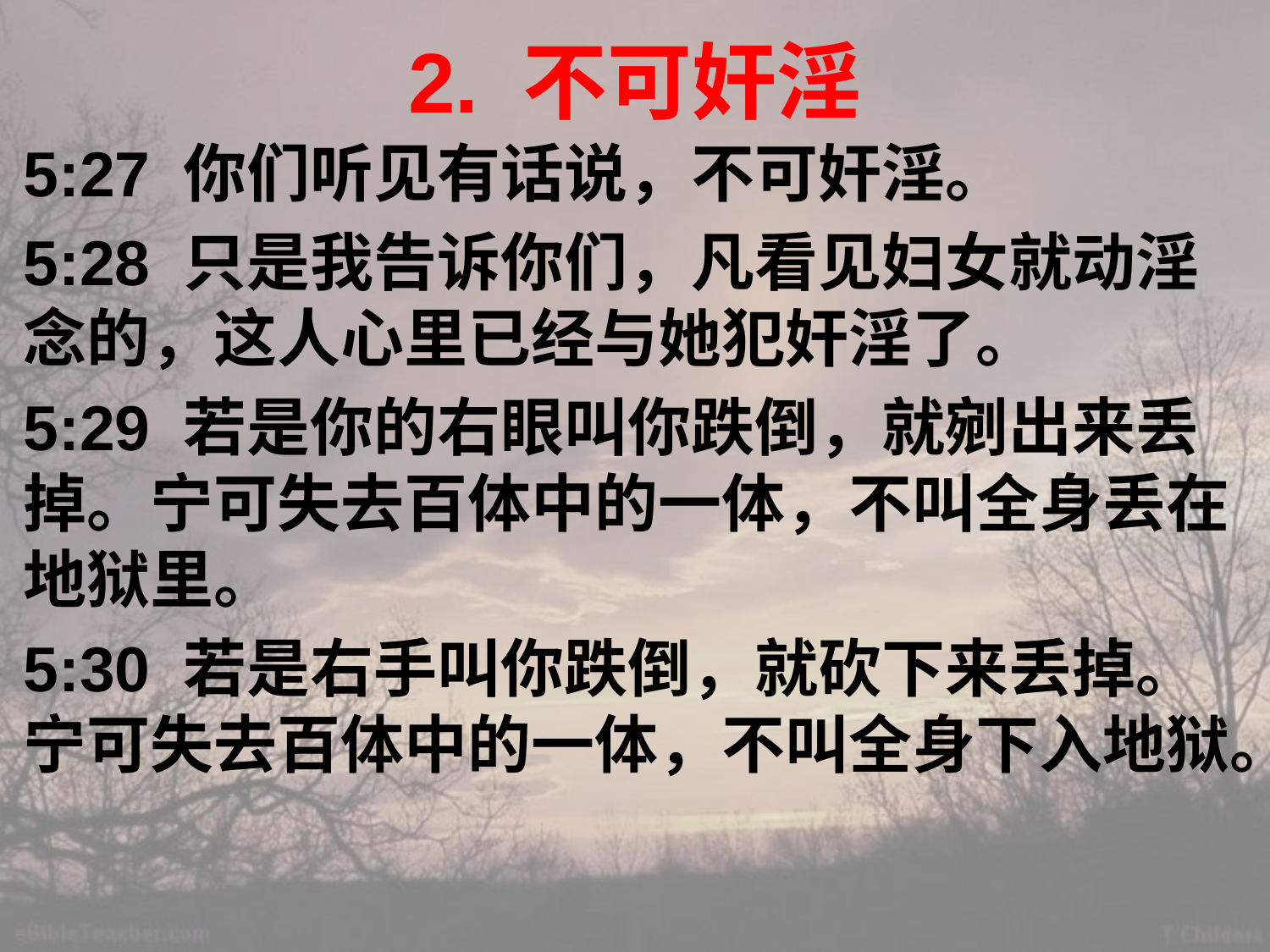

# 2. 不可奸淫
5:27 你们听见有话说，不可奸淫。
5:28 只是我告诉你们，凡看见妇女就动淫念的，这人心里已经与她犯奸淫了。
5:29 若是你的右眼叫你跌倒，就剜出来丢掉。宁可失去百体中的一体，不叫全身丢在地狱里。
5:30 若是右手叫你跌倒，就砍下来丢掉。宁可失去百体中的一体，不叫全身下入地狱。